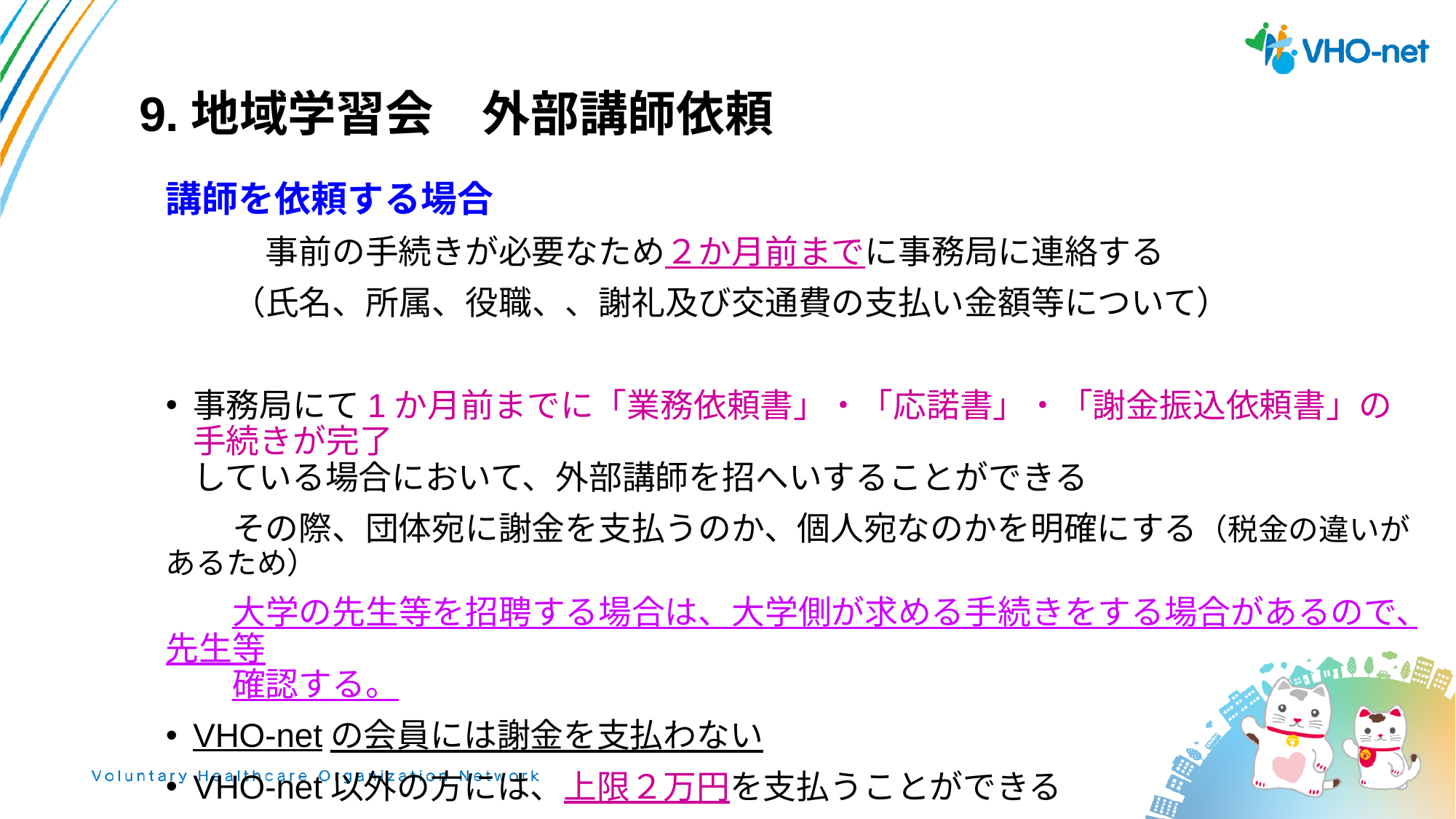

10
# 9.地域学習会　外部講師依頼
講師を依頼する場合
　　　事前の手続きが必要なため２か月前までに事務局に連絡する
　　（氏名、所属、役職、、謝礼及び交通費の支払い金額等について）

事務局にて1か月前までに「業務依頼書」・「応諾書」・「謝金振込依頼書」の手続きが完了
している場合において、外部講師を招へいすることができる
　　その際、団体宛に謝金を支払うのか、個人宛なのかを明確にする（税金の違いがあるため）
　　大学の先生等を招聘する場合は、大学側が求める手続きをする場合があるので、先生等
　　確認する。
VHO-netの会員には謝金を支払わない
VHO-net以外の方には、上限２万円を支払うことができる